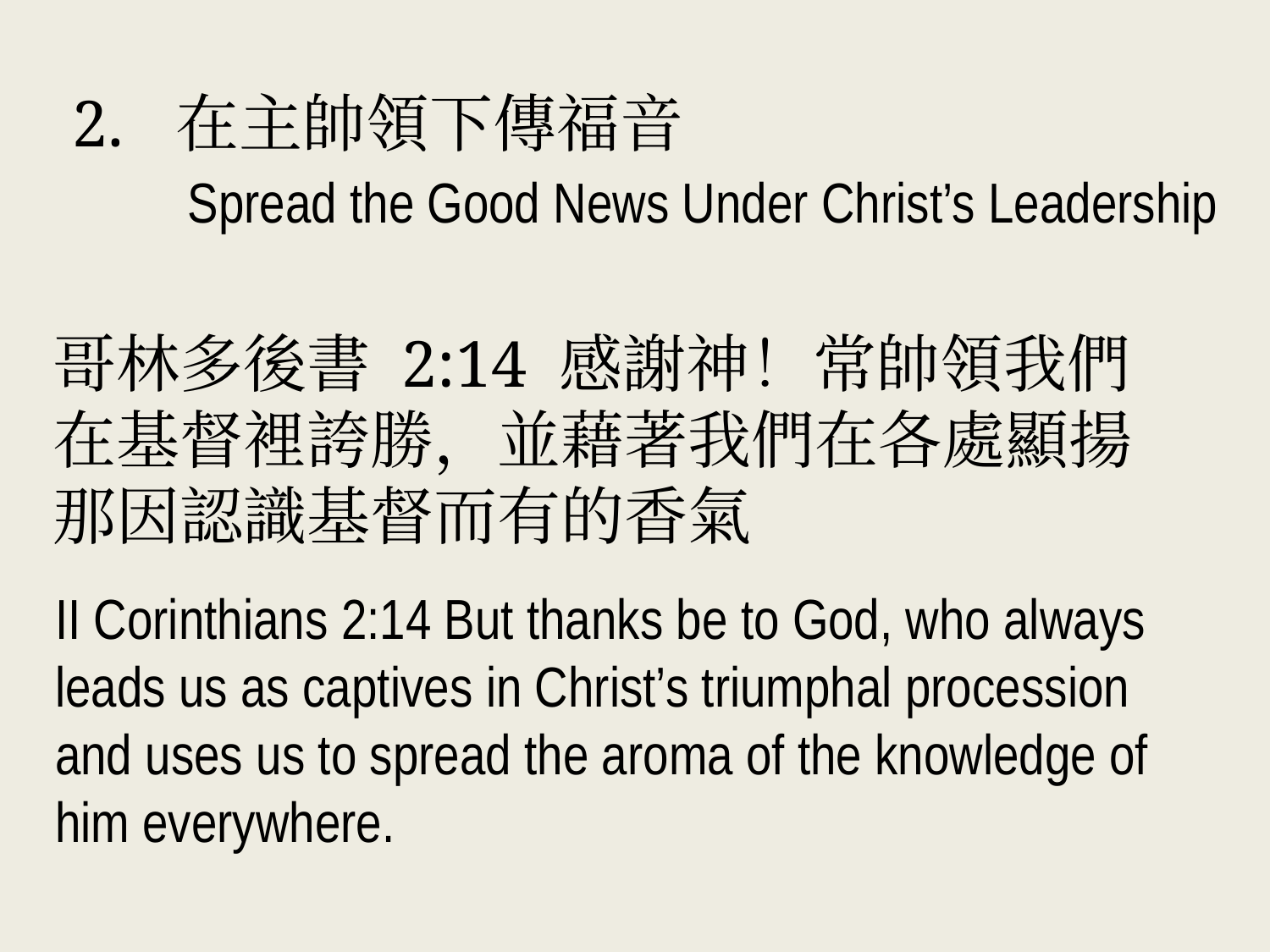

在主帥領下傳福音
        Spread the Good News Under Christ’s Leadership
哥林多後書 2:14 感謝神！常帥領我們在基督裡誇勝，並藉著我們在各處顯揚那因認識基督而有的香氣
II Corinthians 2:14 But thanks be to God, who always leads us as captives in Christ’s triumphal procession and uses us to spread the aroma of the knowledge of him everywhere.